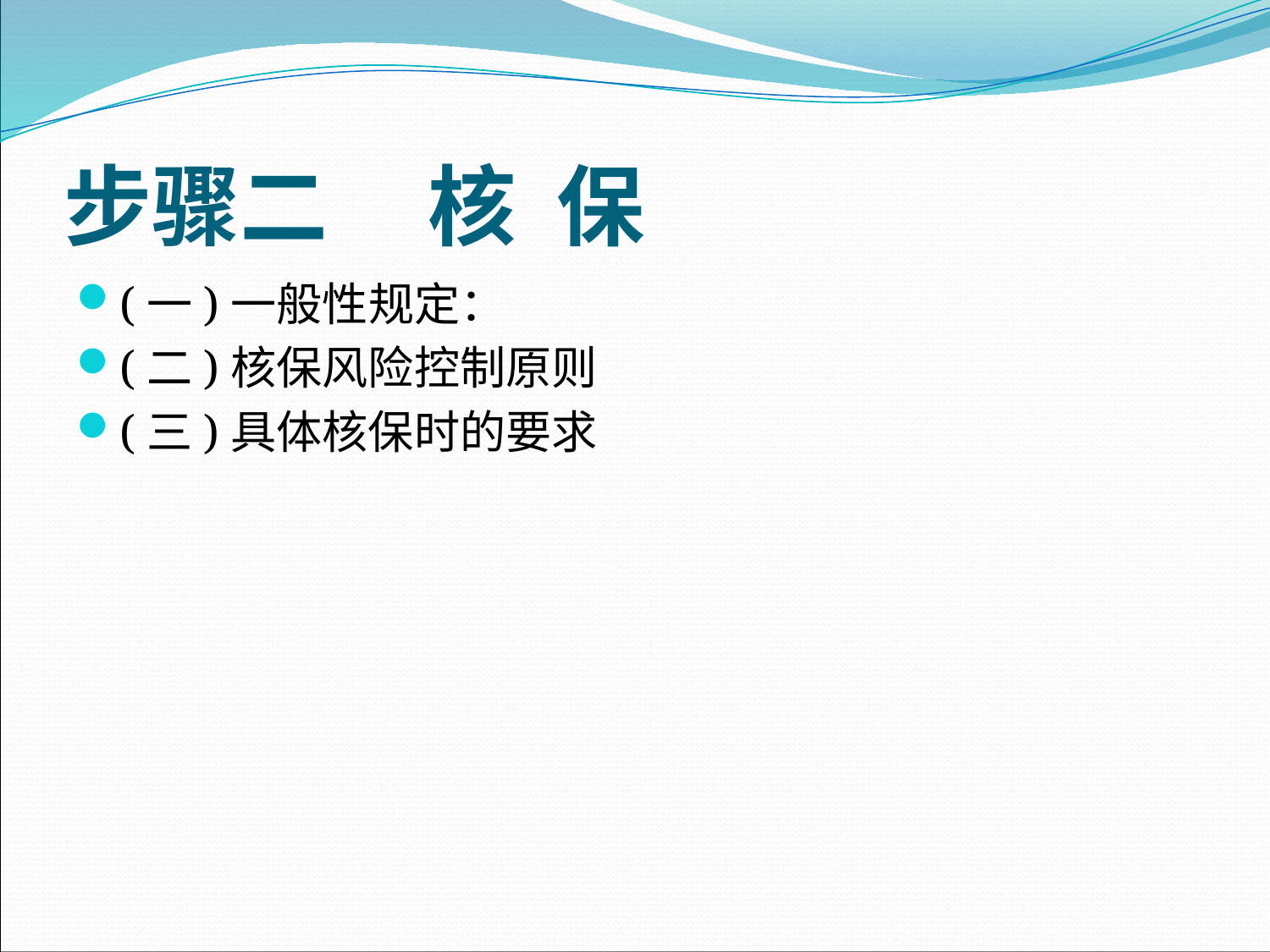

# 步骤二     核  保
(一)一般性规定：
(二)核保风险控制原则
(三)具体核保时的要求